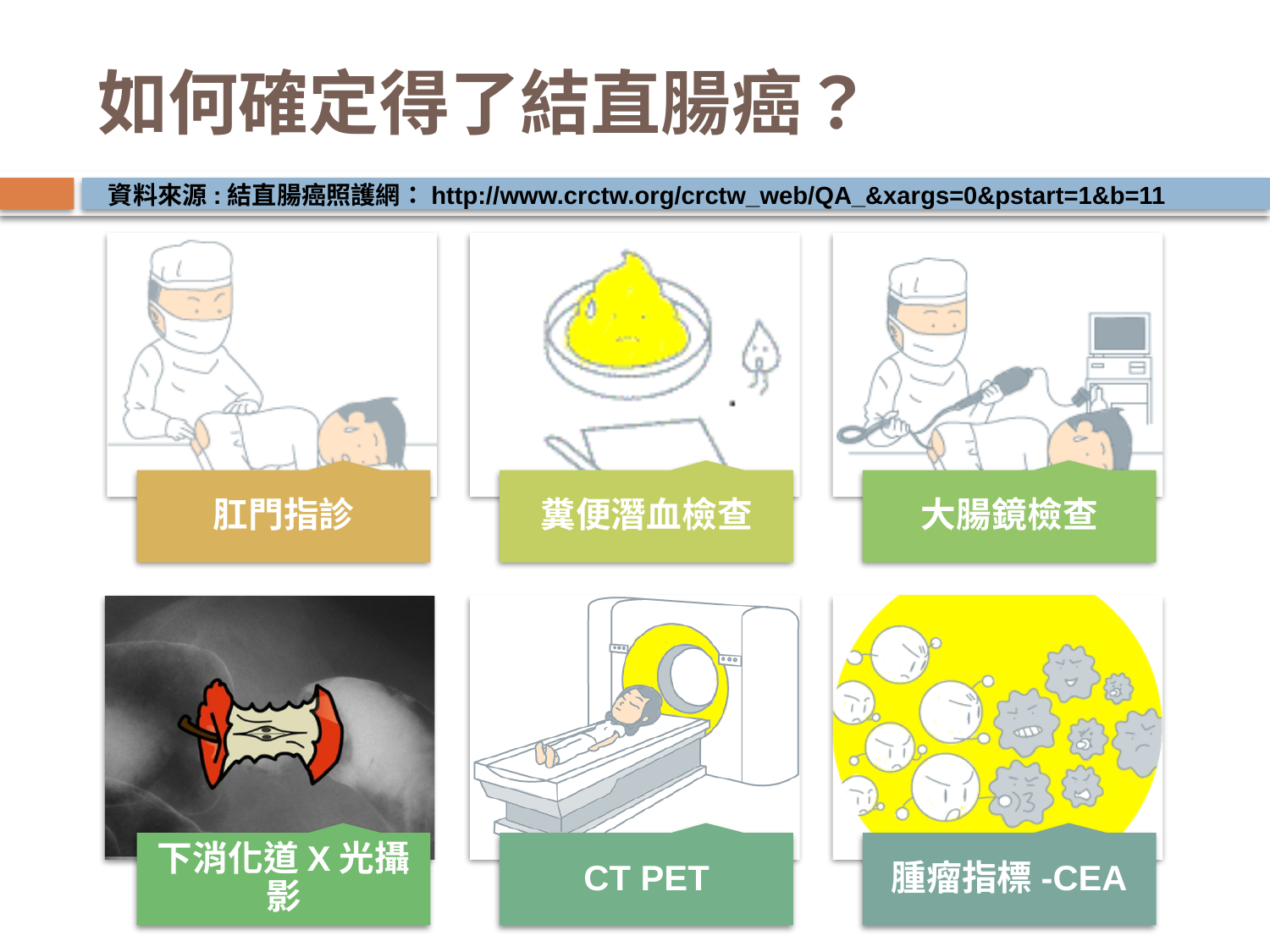

# 如何確定得了結直腸癌？
資料來源:結直腸癌照護網：http://www.crctw.org/crctw_web/QA_&xargs=0&pstart=1&b=11
肛門指診
糞便潛血檢查
大腸鏡檢查
下消化道X光攝影
CT PET
腫瘤指標-CEA